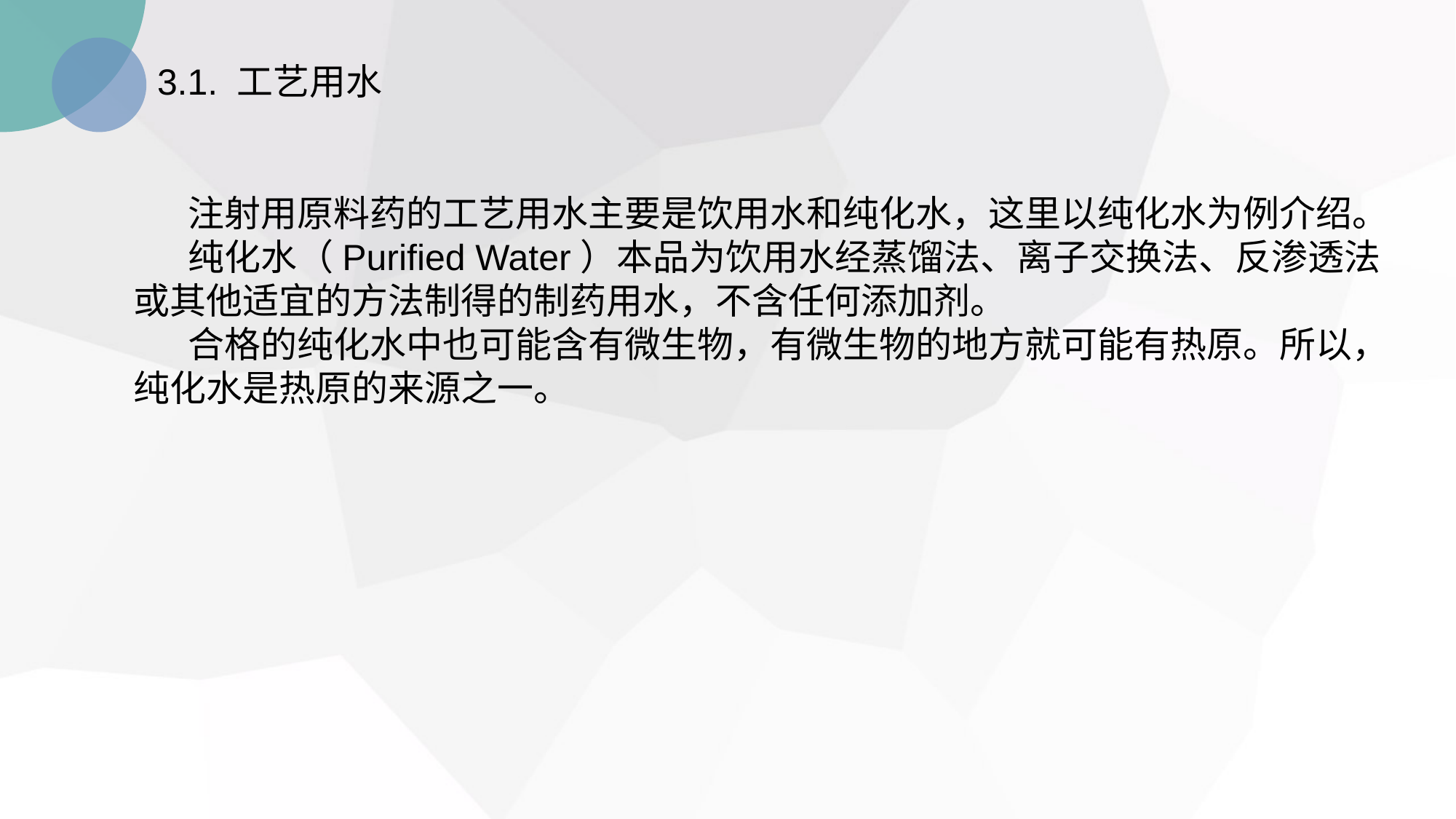

3.1. 工艺用水
注射用原料药的工艺用水主要是饮用水和纯化水，这里以纯化水为例介绍。
纯化水（Purified Water）本品为饮用水经蒸馏法、离子交换法、反渗透法或其他适宜的方法制得的制药用水，不含任何添加剂。
合格的纯化水中也可能含有微生物，有微生物的地方就可能有热原。所以，纯化水是热原的来源之一。